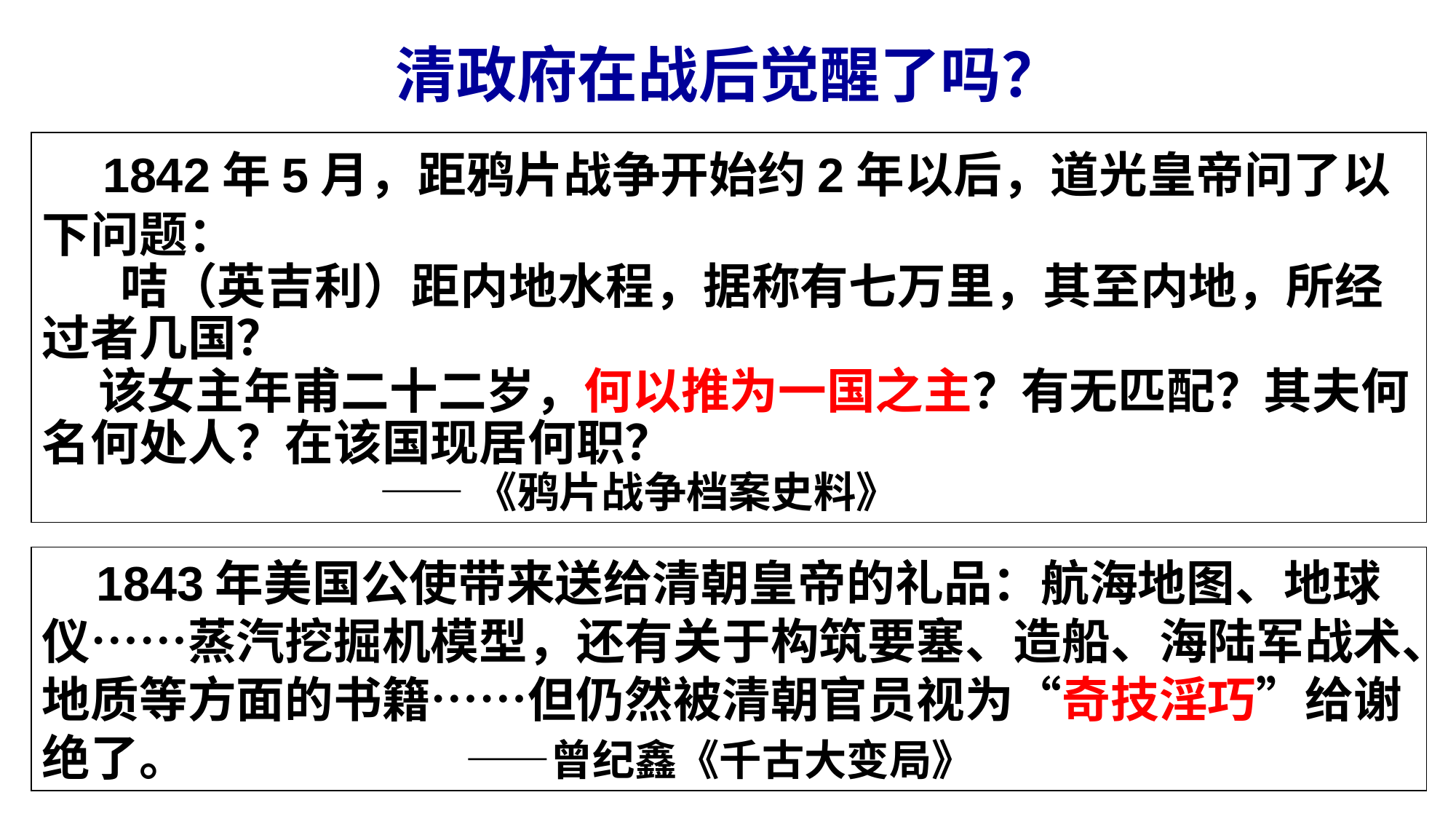

清政府在战后觉醒了吗？
    1842年5月，距鸦片战争开始约2年以后，道光皇帝问了以下问题：
      咭（英吉利）距内地水程，据称有七万里，其至内地，所经过者几国？
    该女主年甫二十二岁，何以推为一国之主？有无匹配？其夫何名何处人？在该国现居何职？
                                   ——《鸦片战争档案史料》
    1843年美国公使带来送给清朝皇帝的礼品：航海地图、地球仪……蒸汽挖掘机模型，还有关于构筑要塞、造船、海陆军战术、地质等方面的书籍……但仍然被清朝官员视为“奇技淫巧”给谢绝了。                         ——曾纪鑫《千古大变局》